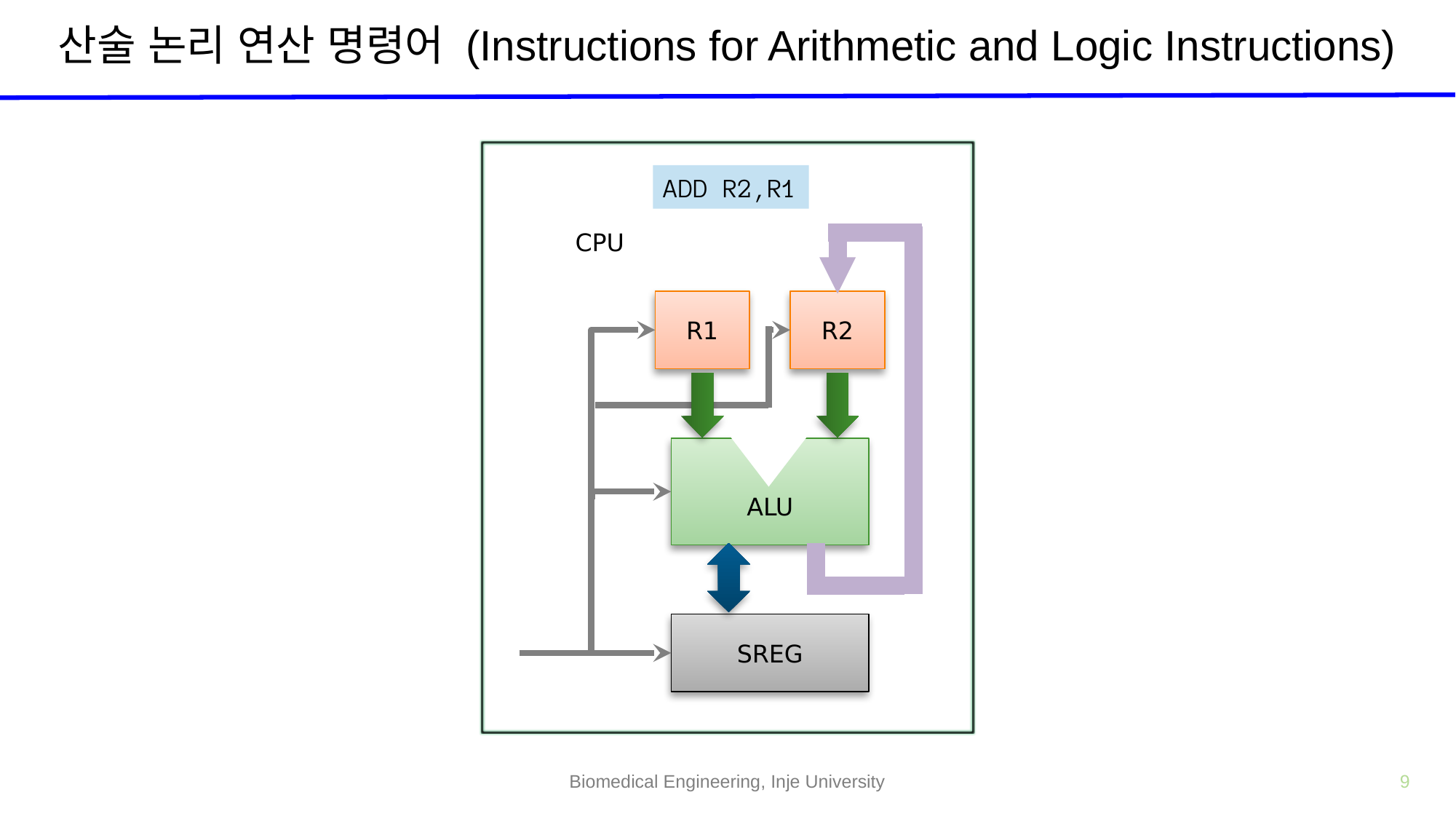

# 산술 논리 연산 명령어 (Instructions for Arithmetic and Logic Instructions)

ADD R2,R1
CPU
R1
R2

ALU

SREG
Biomedical Engineering, Inje University
9